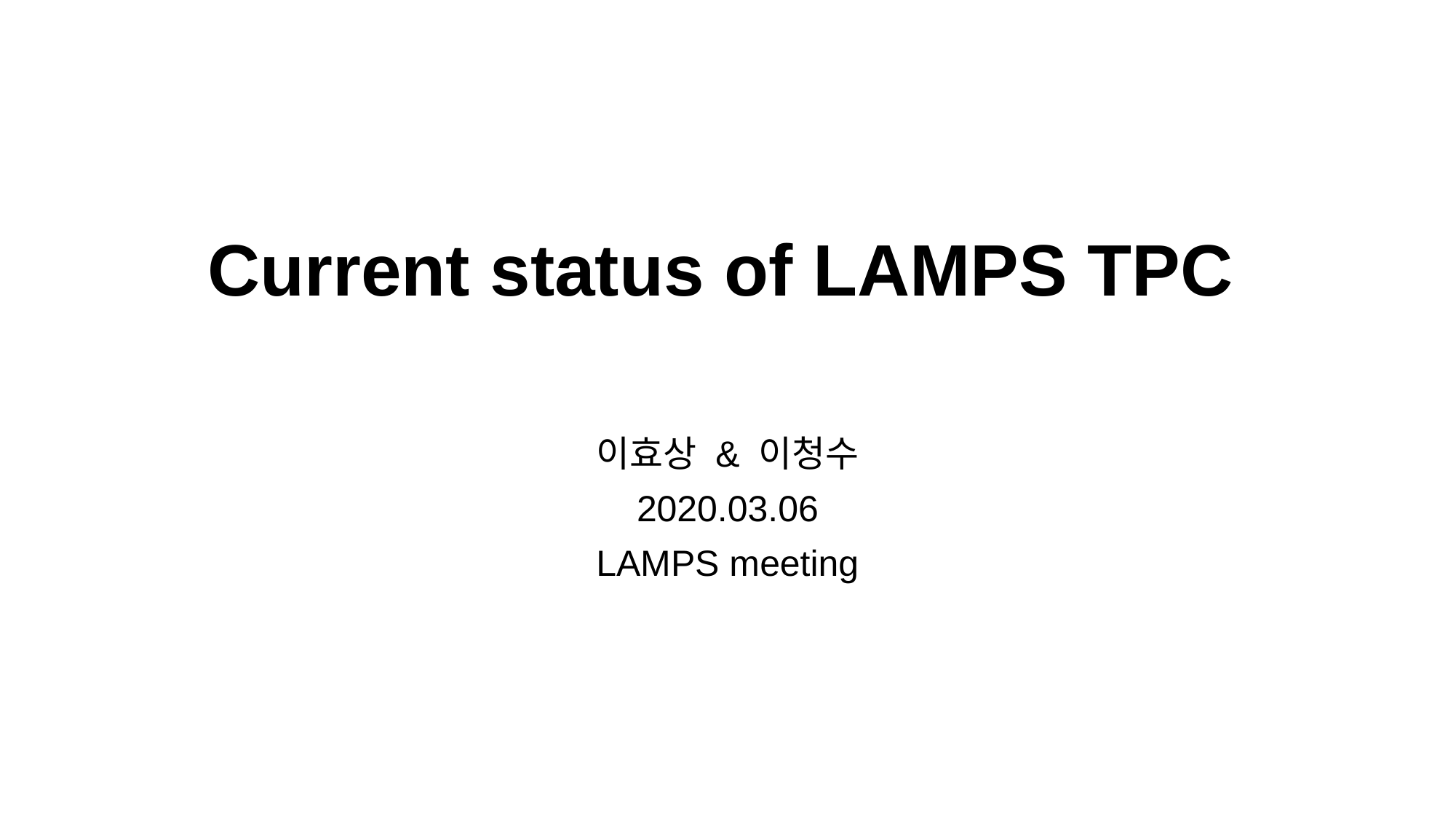

# Current status of LAMPS TPC
이효상 & 이청수
2020.03.06
LAMPS meeting